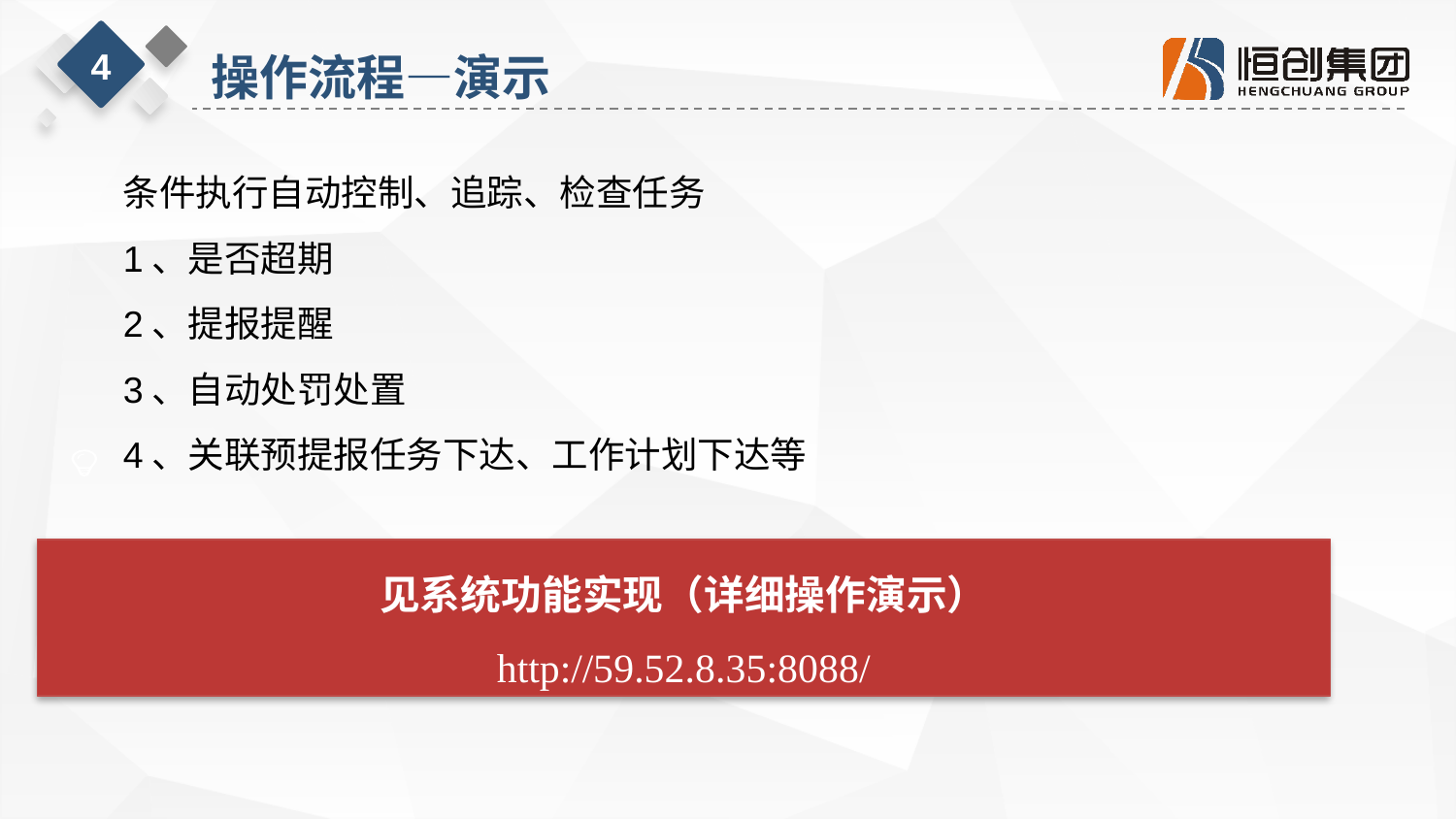

4

操作流程—演示
条件执行自动控制、追踪、检查任务
1、是否超期
2、提报提醒
3、自动处罚处置
4、关联预提报任务下达、工作计划下达等

见系统功能实现（详细操作演示）
http://59.52.8.35:8088/